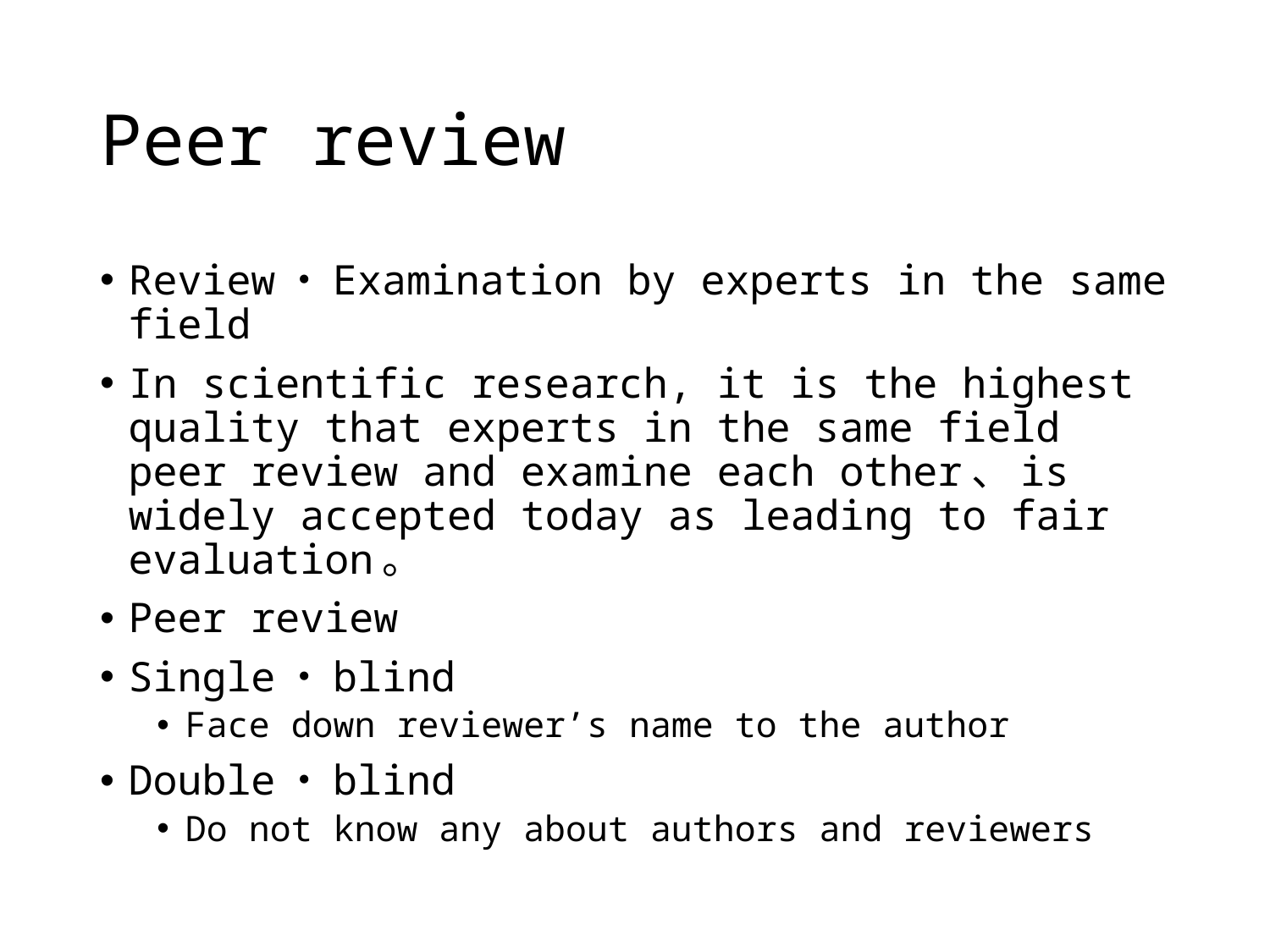

# Peer review
Review・Examination by experts in the same field
In scientific research, it is the highest quality that experts in the same field peer review and examine each other、is widely accepted today as leading to fair evaluation。
Peer review
Single・blind
Face down reviewer’s name to the author
Double・blind
Do not know any about authors and reviewers